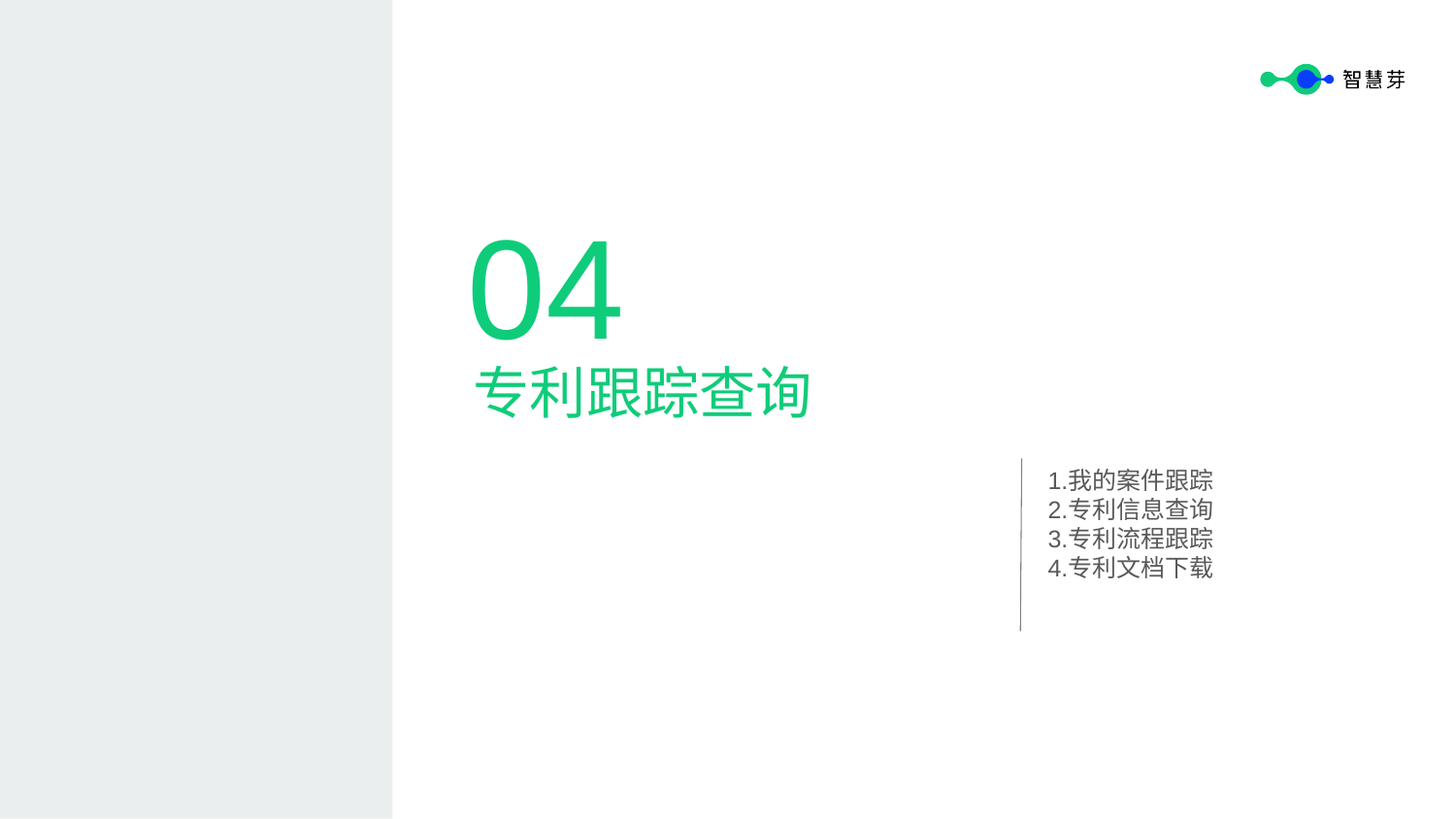

04
# 专利跟踪查询
我的案件跟踪
专利信息查询
专利流程跟踪
专利文档下载